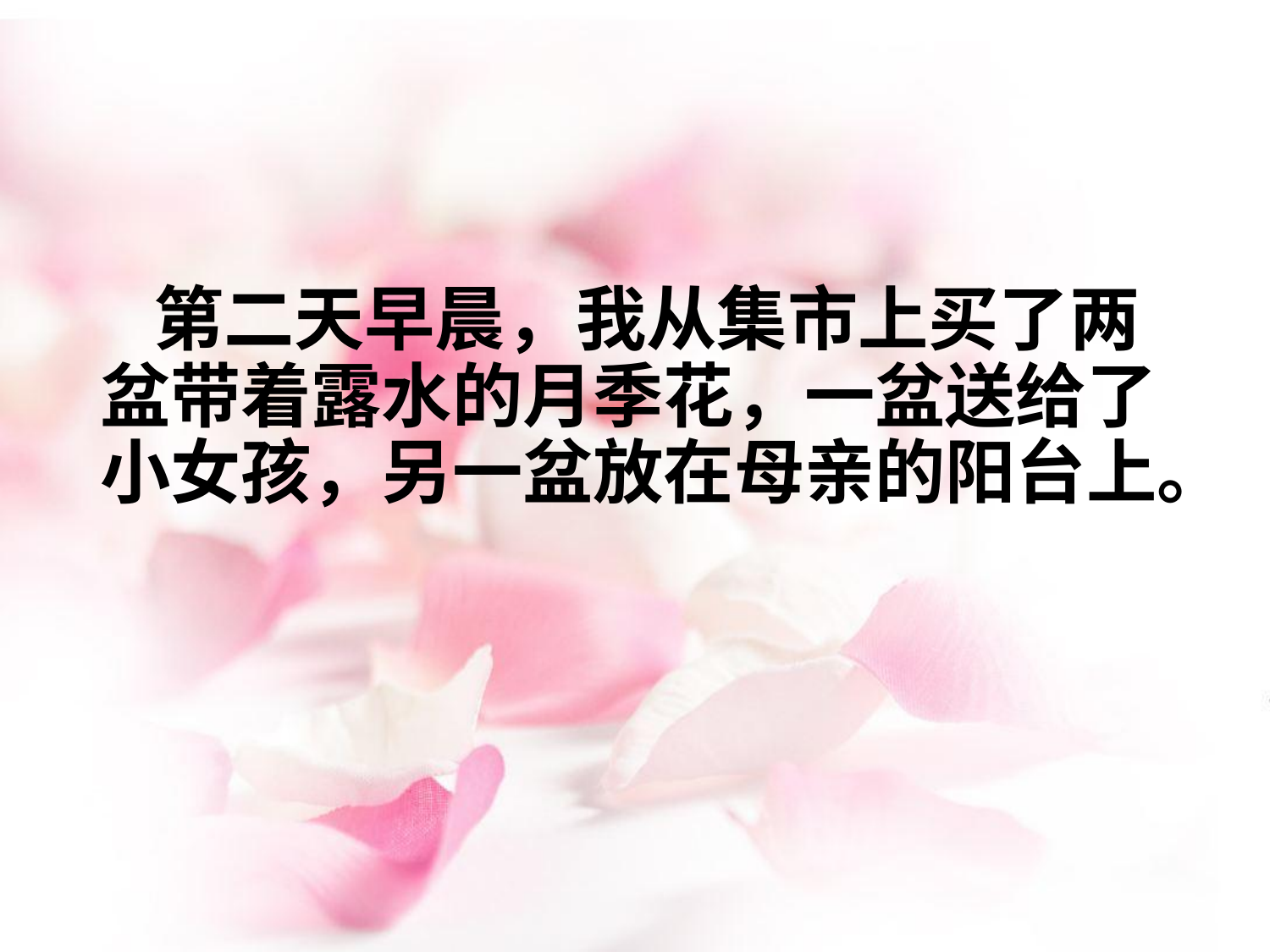

# 第二天早晨，我从集市上买了两盆带着露水的月季花，一盆送给了小女孩，另一盆放在母亲的阳台上。